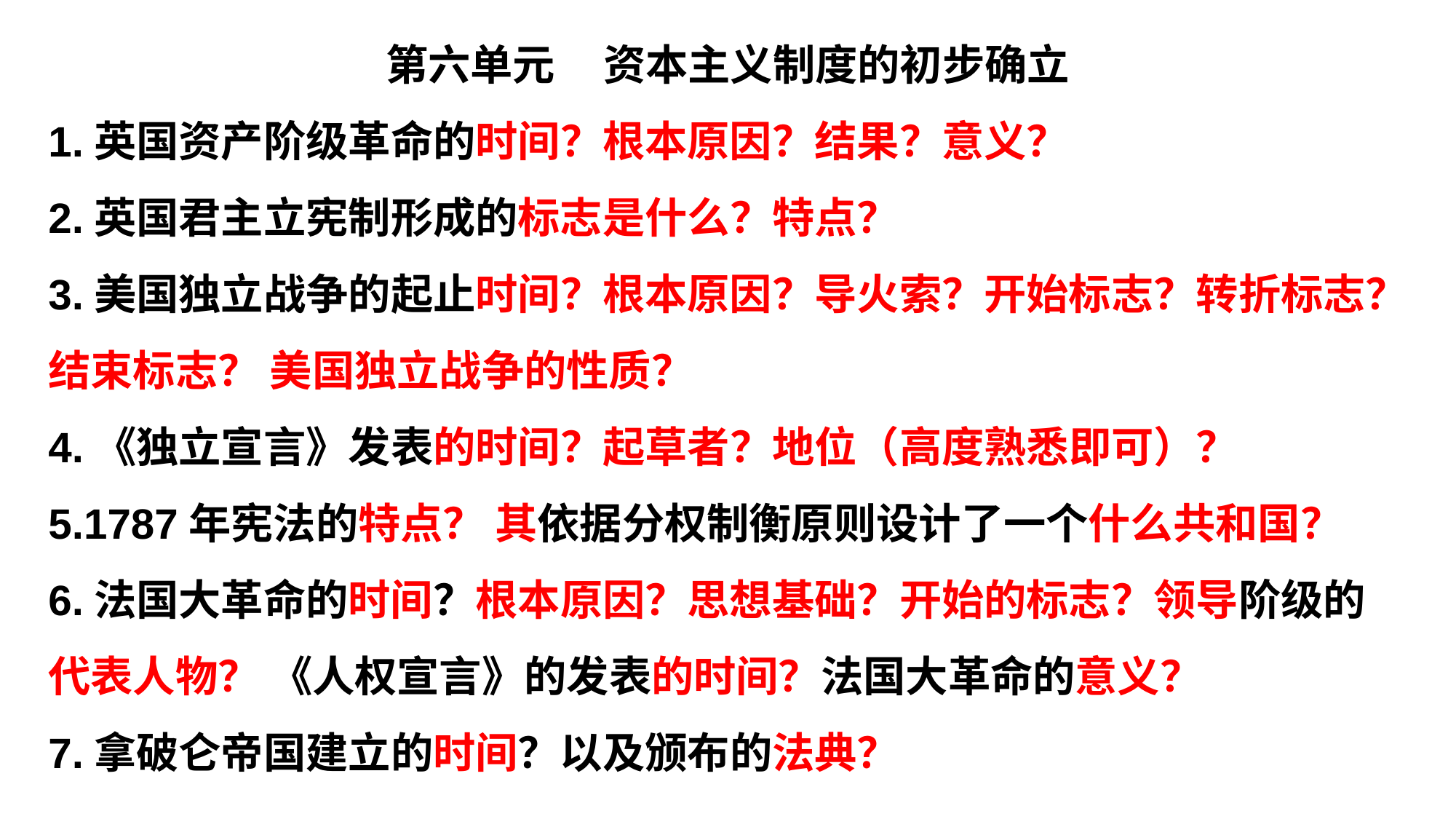

第六单元     资本主义制度的初步确立
1.英国资产阶级革命的时间？根本原因？结果？意义？
2.英国君主立宪制形成的标志是什么？特点？
3.美国独立战争的起止时间？根本原因？导火索？开始标志？转折标志？结束标志？ 美国独立战争的性质？
4.《独立宣言》发表的时间？起草者？地位（高度熟悉即可）？
5.1787年宪法的特点？ 其依据分权制衡原则设计了一个什么共和国？
6.法国大革命的时间？根本原因？思想基础？开始的标志？领导阶级的代表人物？ 《人权宣言》的发表的时间？法国大革命的意义？
7.拿破仑帝国建立的时间？以及颁布的法典？